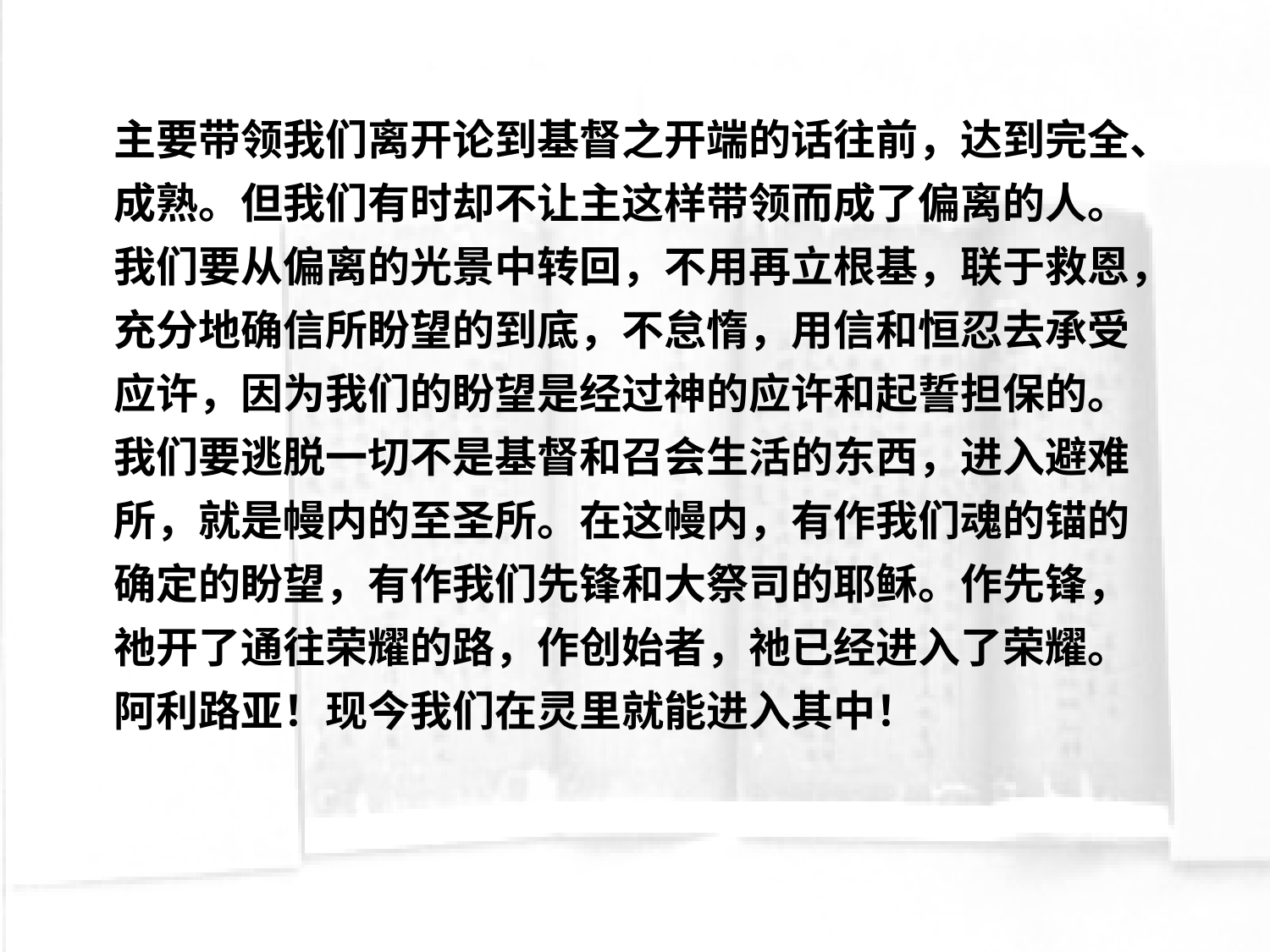

主要带领我们离开论到基督之开端的话往前，达到完全、成熟。但我们有时却不让主这样带领而成了偏离的人。我们要从偏离的光景中转回，不用再立根基，联于救恩，充分地确信所盼望的到底，不怠惰，用信和恒忍去承受应许，因为我们的盼望是经过神的应许和起誓担保的。我们要逃脱一切不是基督和召会生活的东西，进入避难所，就是幔内的至圣所。在这幔内，有作我们魂的锚的确定的盼望，有作我们先锋和大祭司的耶稣。作先锋，祂开了通往荣耀的路，作创始者，祂已经进入了荣耀。阿利路亚！现今我们在灵里就能进入其中！